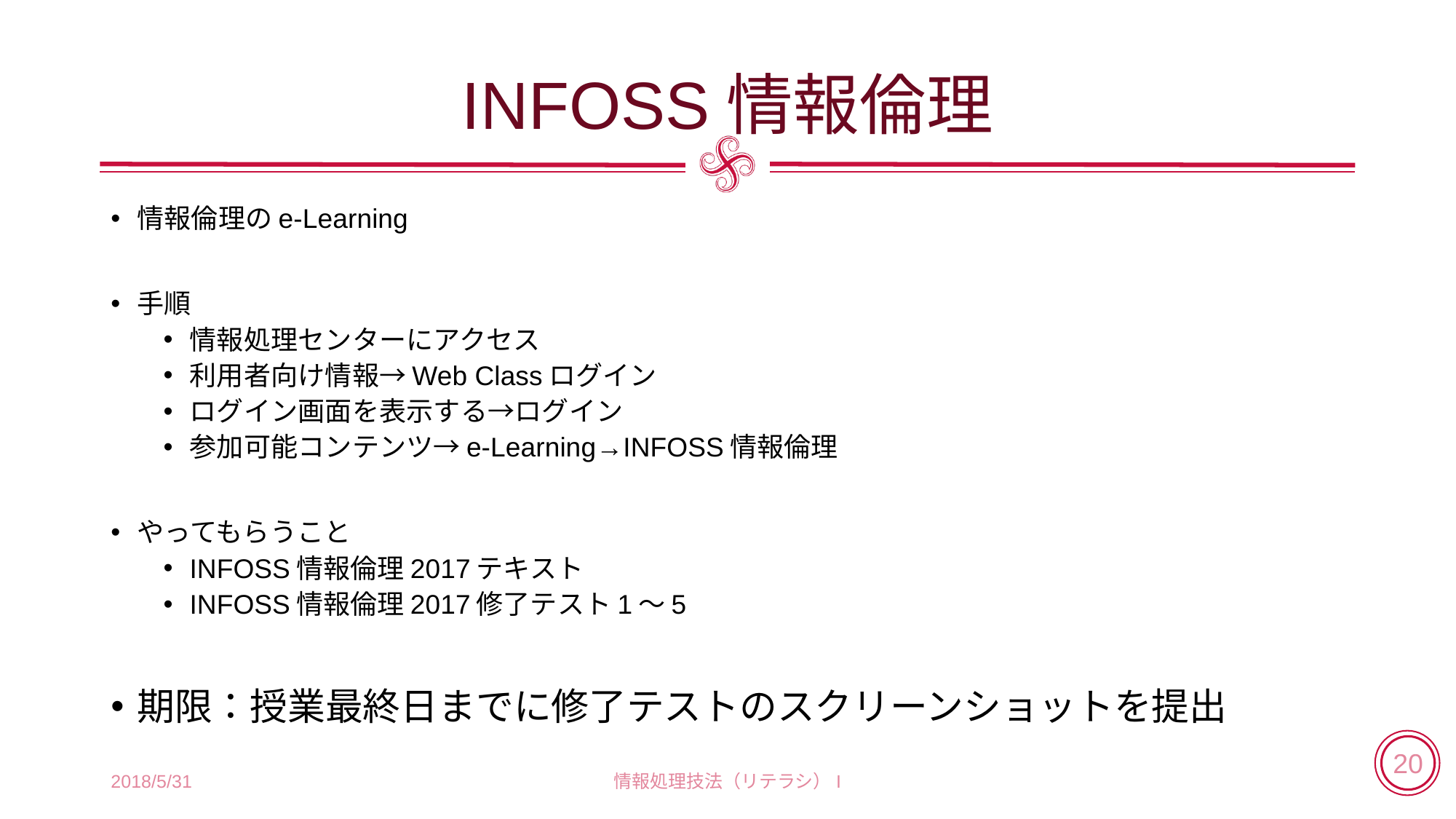

# INFOSS情報倫理
情報倫理のe-Learning

手順
情報処理センターにアクセス
利用者向け情報→Web Classログイン
ログイン画面を表示する→ログイン
参加可能コンテンツ→e-Learning→INFOSS情報倫理

やってもらうこと
INFOSS情報倫理2017テキスト
INFOSS情報倫理2017修了テスト1〜5

期限：授業最終日までに修了テストのスクリーンショットを提出
2018/5/31
情報処理技法（リテラシ）I